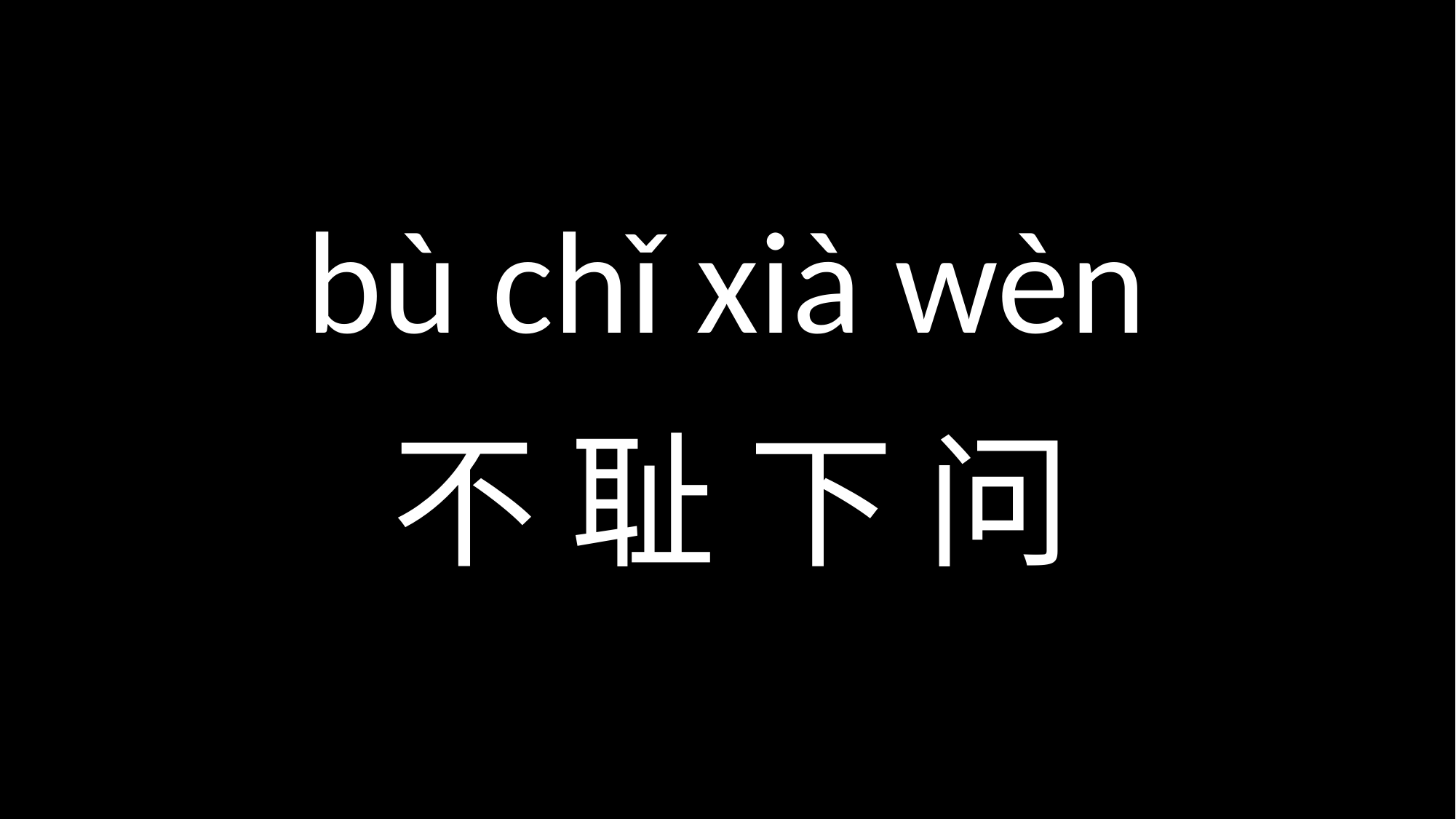

# bù chǐ xià wèn

不 耻 下 问